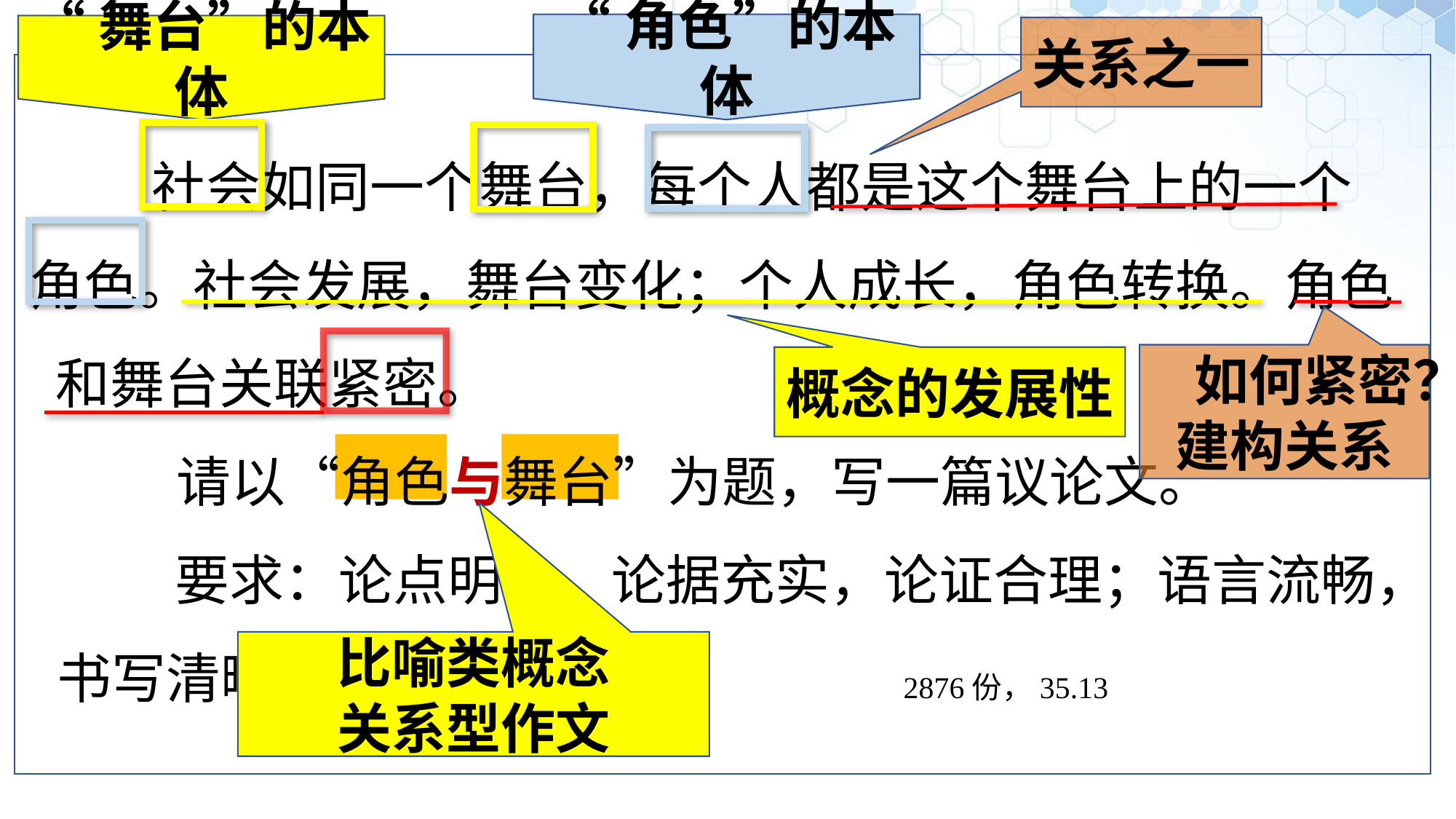

“角色”的本体
“舞台”的本体
关系之一
         社会如同一个舞台，每个人都是这个舞台上的一个
角色。社会发展，舞台变化；个人成长，角色转换。角色和舞台关联紧密。
           请以“角色与舞台”为题，写一篇议论文。
      要求：论点明确，论据充实，论证合理；语言流畅，书写清晰。                                              2876份，35.13

  如何紧密？建构关系
概念的发展性

比喻类概念
关系型作文